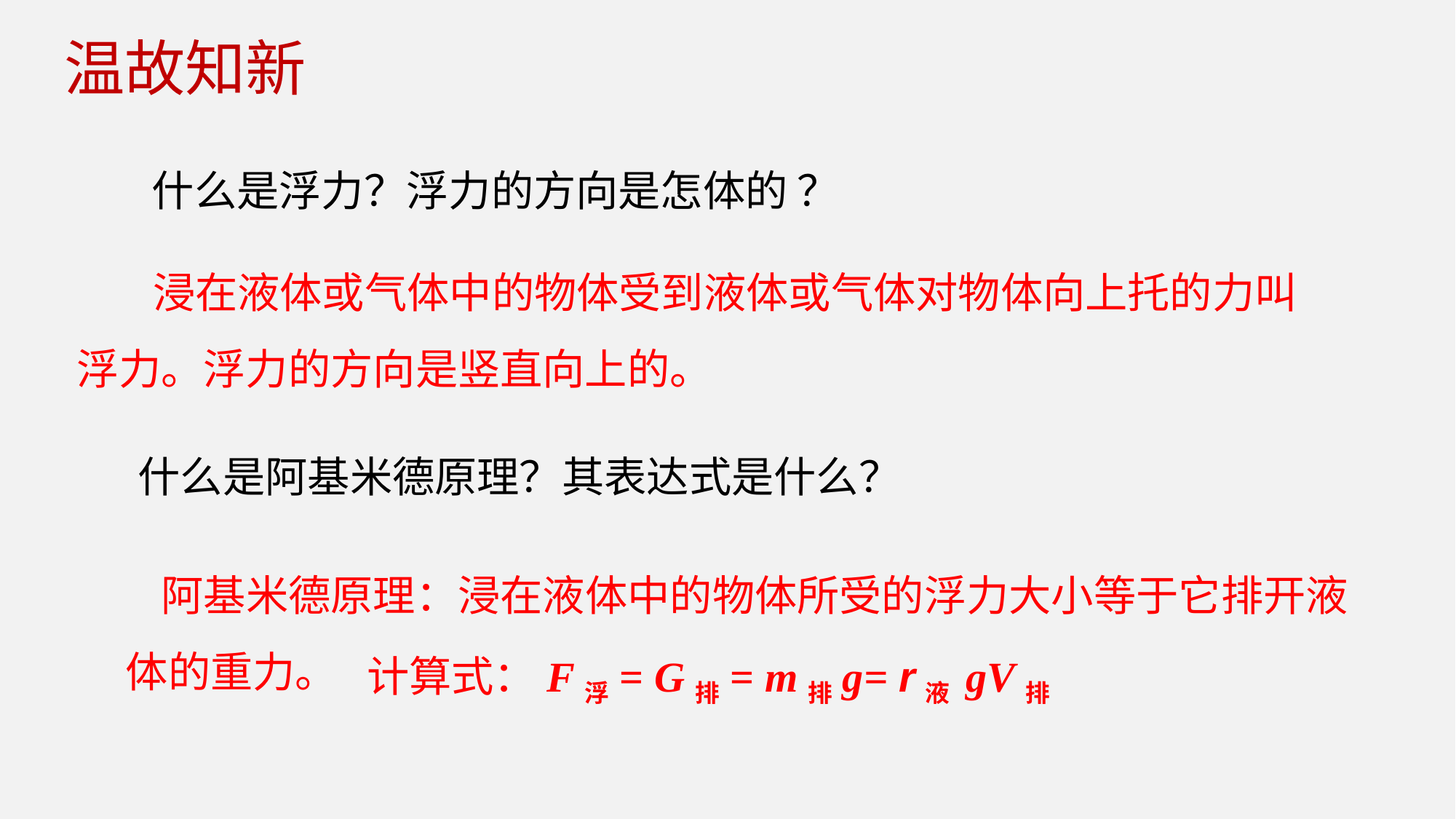

温故知新
       什么是浮力？浮力的方向是怎体的 ？
       浸在液体或气体中的物体受到液体或气体对物体向上托的力叫浮力。浮力的方向是竖直向上的。
什么是阿基米德原理？其表达式是什么？
       阿基米德原理：浸在液体中的物体所受的浮力大小等于它排开液体的重力。
计算式：F浮= G排= m排g= r液 gV排